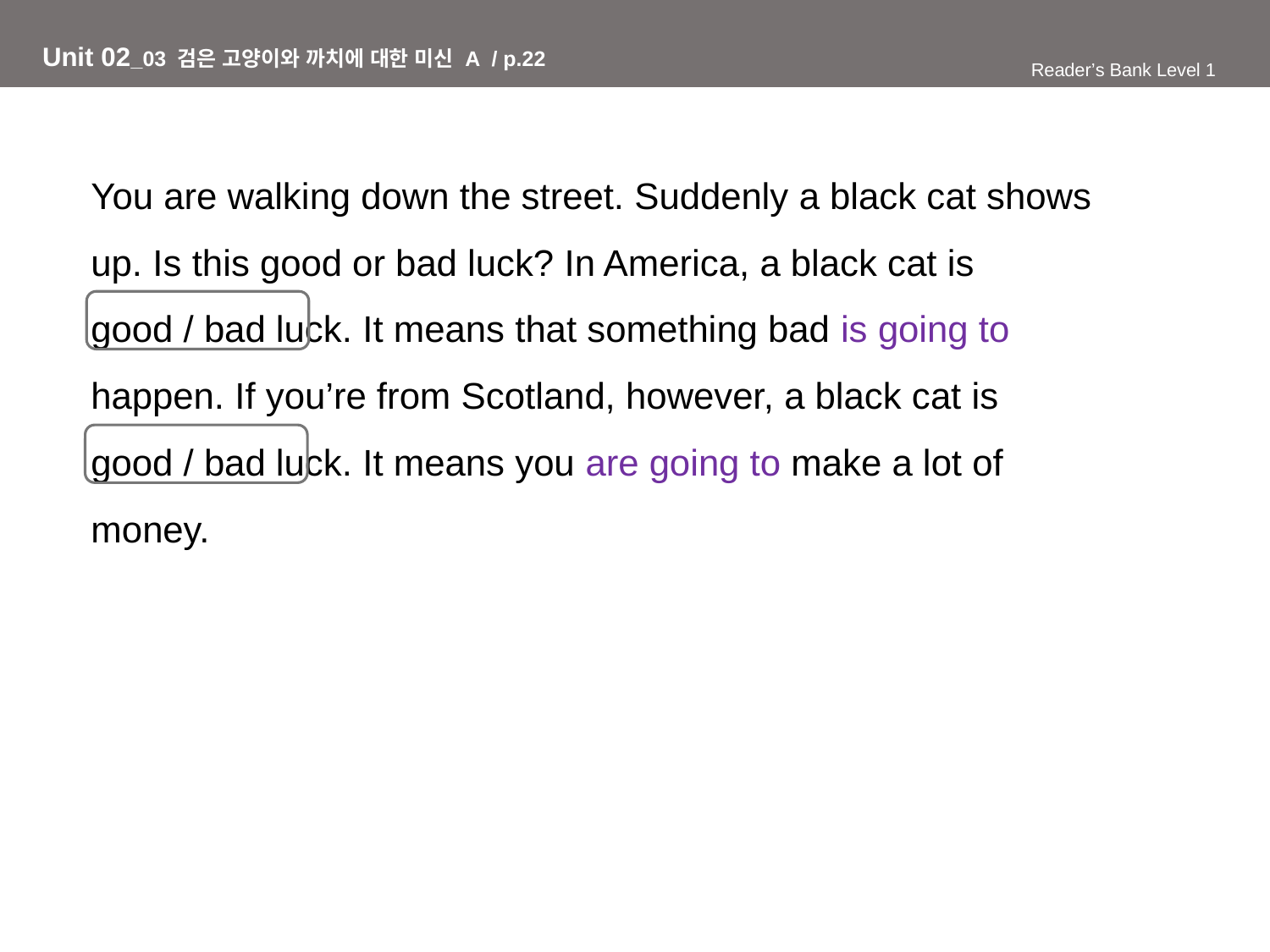

Unit 02_03 검은 고양이와 까치에 대한 미신 A  / p.22
Reader’s Bank Level 1

You are walking down the street. Suddenly a black cat shows
up. Is this good or bad luck? In America, a black cat is
good / bad luck. It means that something bad is going to
happen. If you’re from Scotland, however, a black cat is
good / bad luck. It means you are going to make a lot of
money.

Reader’s Bank Level 1